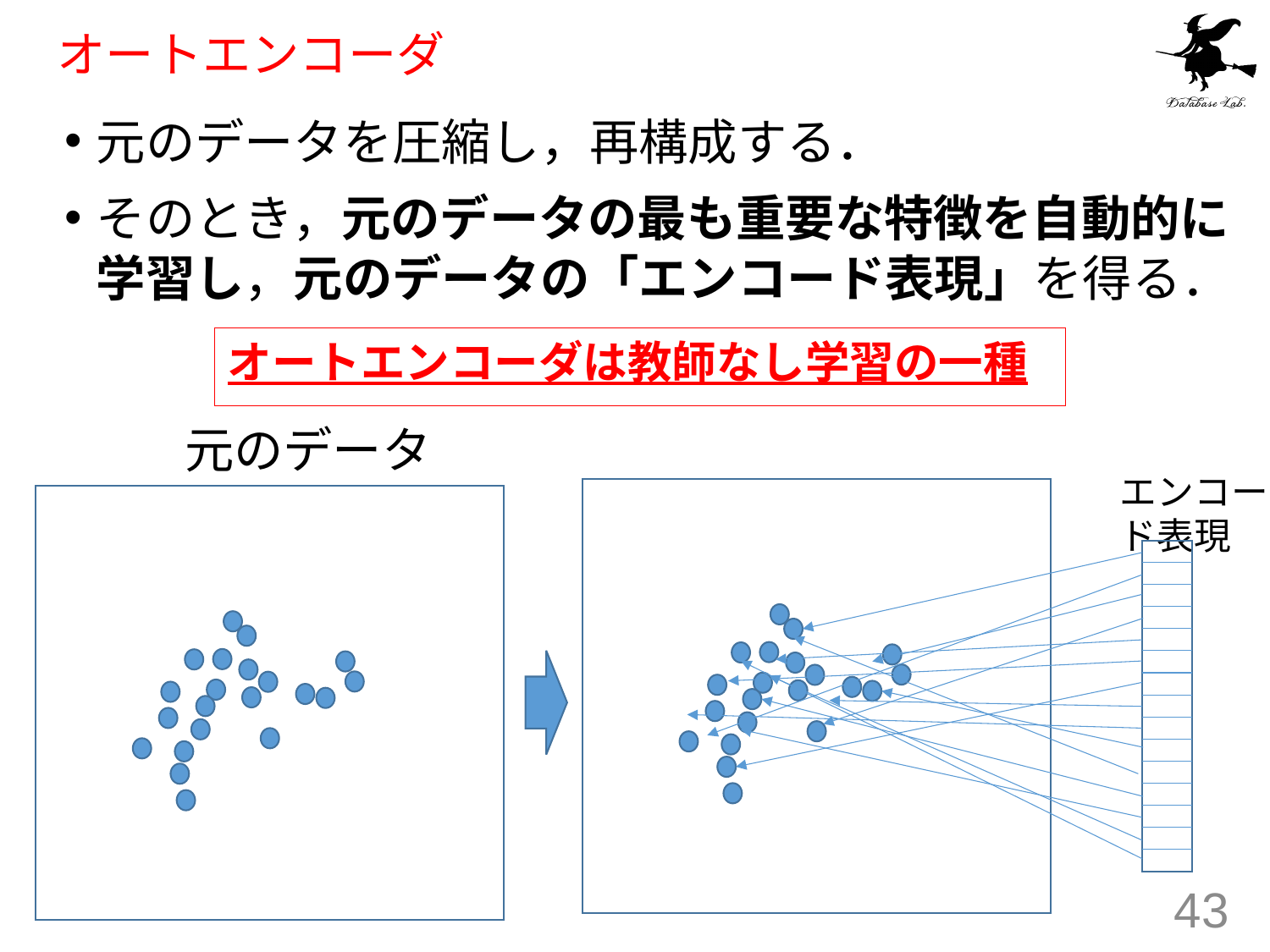

# オートエンコーダ
元のデータを圧縮し，再構成する．
そのとき，元のデータの最も重要な特徴を自動的に学習し，元のデータの「エンコード表現」を得る．
オートエンコーダは教師なし学習の一種
元のデータ
エンコード表現

43